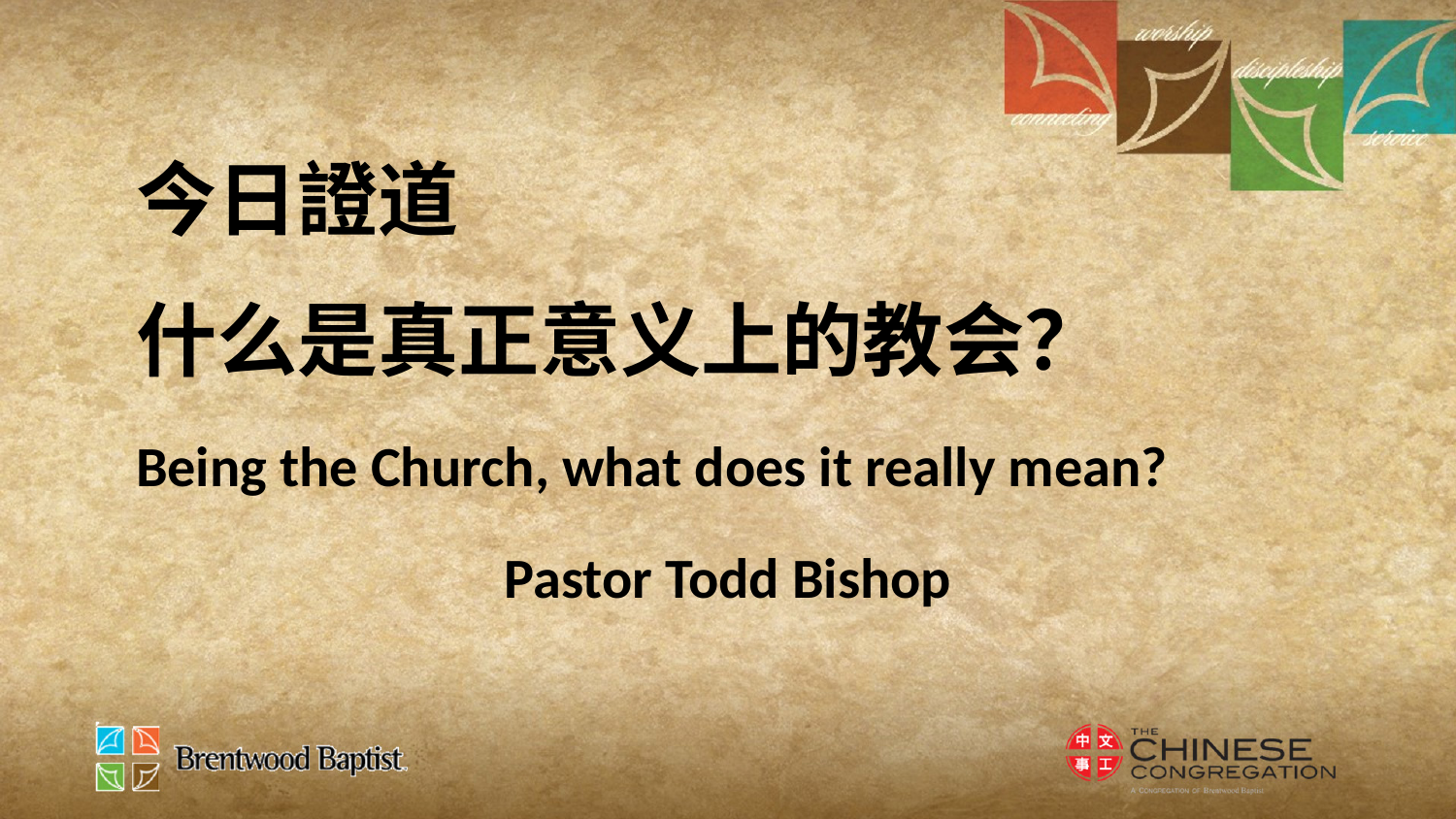

今日證道

什么是真正意义上的教会？

Being the Church, what does it really mean?

Pastor Todd Bishop